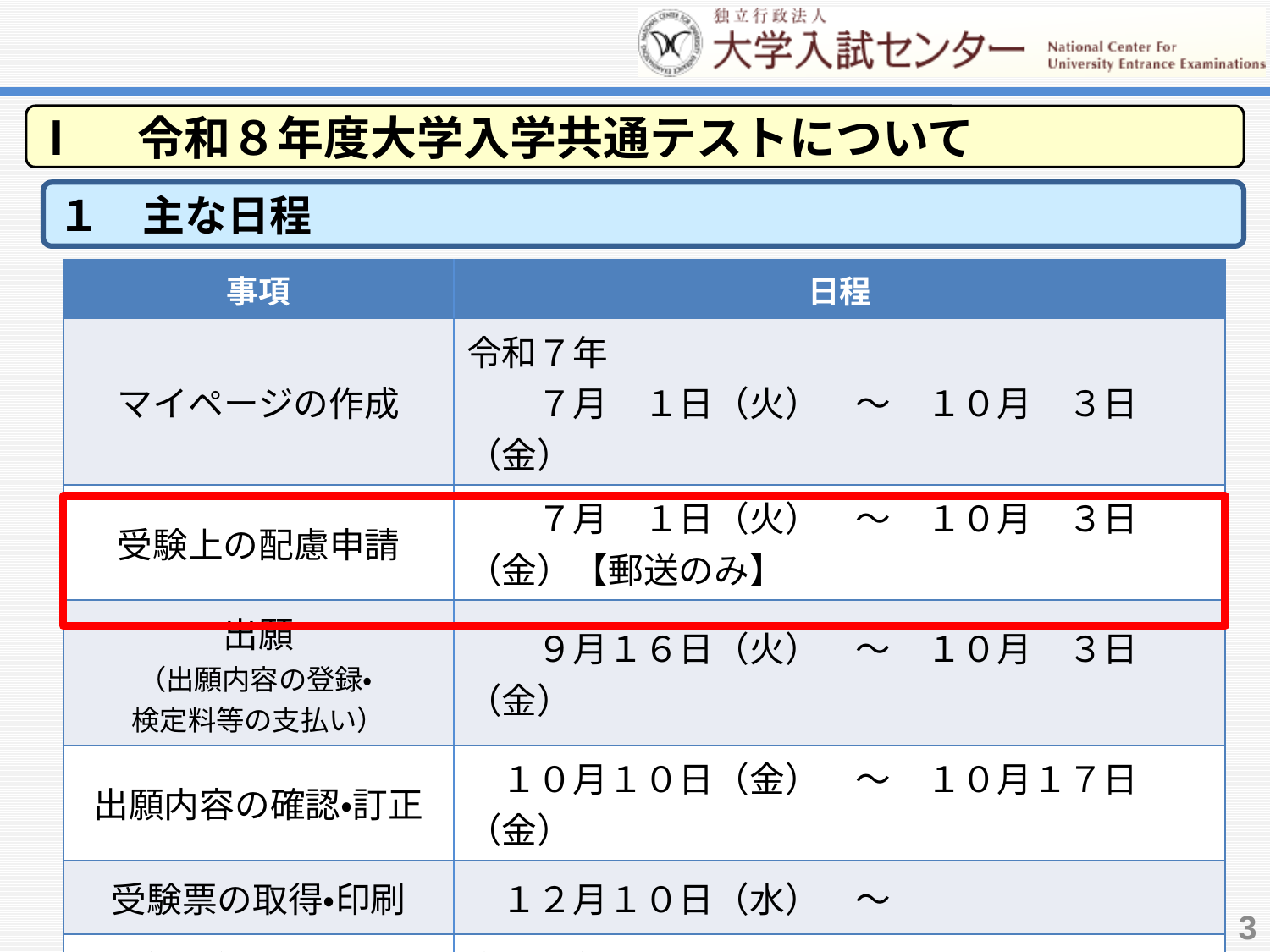

Ⅰ　令和８年度大学入学共通テストについて
１　主な日程
| 事項 | 日程 |
| --- | --- |
| マイページの作成 | 令和７年 　　７月　１日（火）　～　１０月　３日（金） |
| 受験上の配慮申請 | ７月　１日（火）　～　１０月　３日（金）【郵送のみ】 |
| 出願 （出願内容の登録・ 検定料等の支払い） | ９月１６日（火）　～　１０月　３日（金） |
| 出願内容の確認・訂正 | １０月１０日（金）　～　１０月１７日（金） |
| 受験票の取得・印刷 | １２月１０日（水）　～ |
| 大学入学共通テスト 本試験 （追試験） | 令和８年 　　１月１７日（土）・１８日（日） 　 　（１月２４日（土）・２５日（日）） |

3